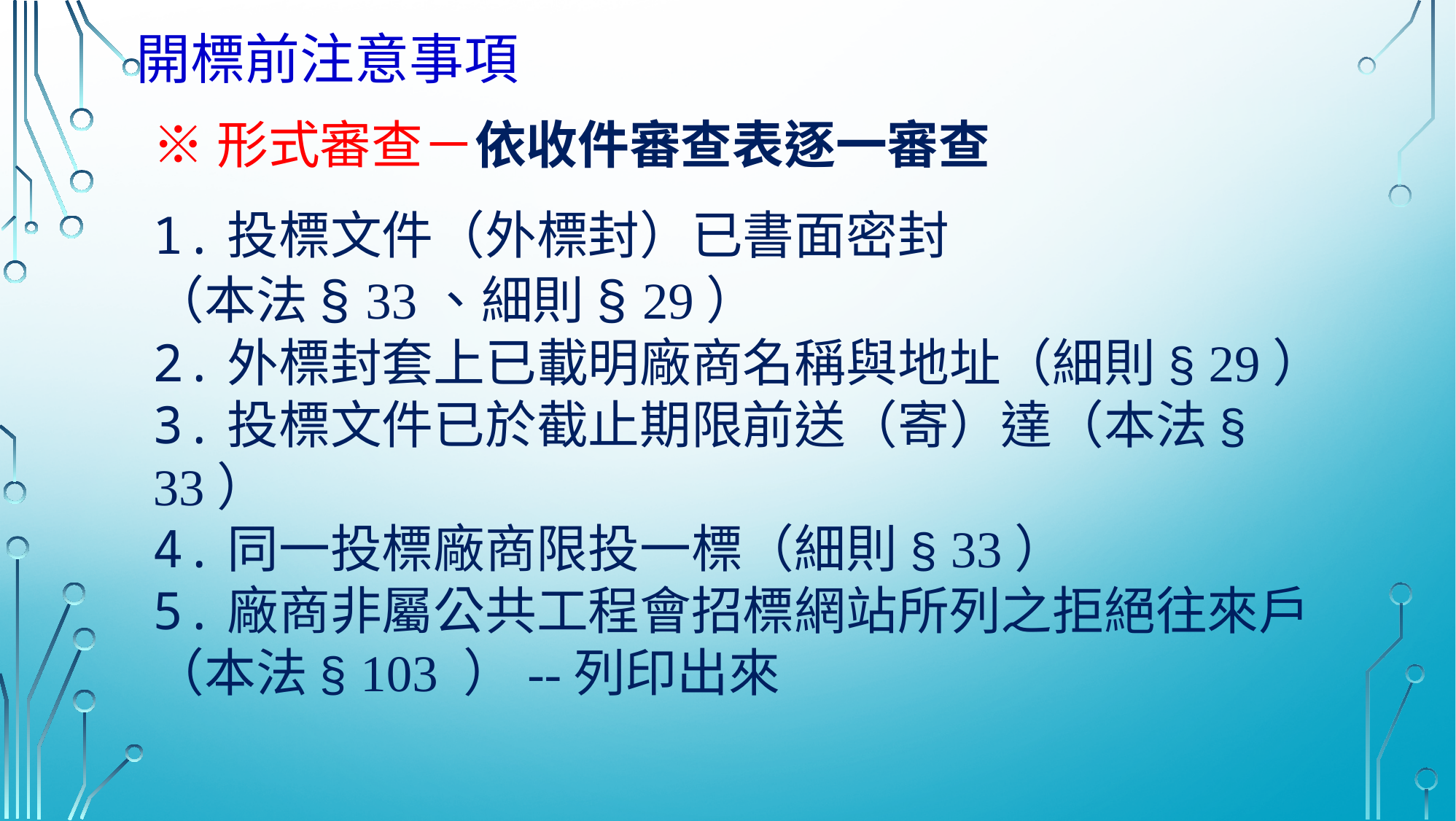

開標前注意事項
※形式審查－依收件審查表逐一審查
1.投標文件（外標封）已書面密封
（本法§ 33、細則§ 29）
2.外標封套上已載明廠商名稱與地址（細則§ 29）
3.投標文件已於截止期限前送（寄）達（本法§ 33）
4.同一投標廠商限投一標（細則§ 33）
5.廠商非屬公共工程會招標網站所列之拒絕往來戶（本法§ 103 ）--列印出來